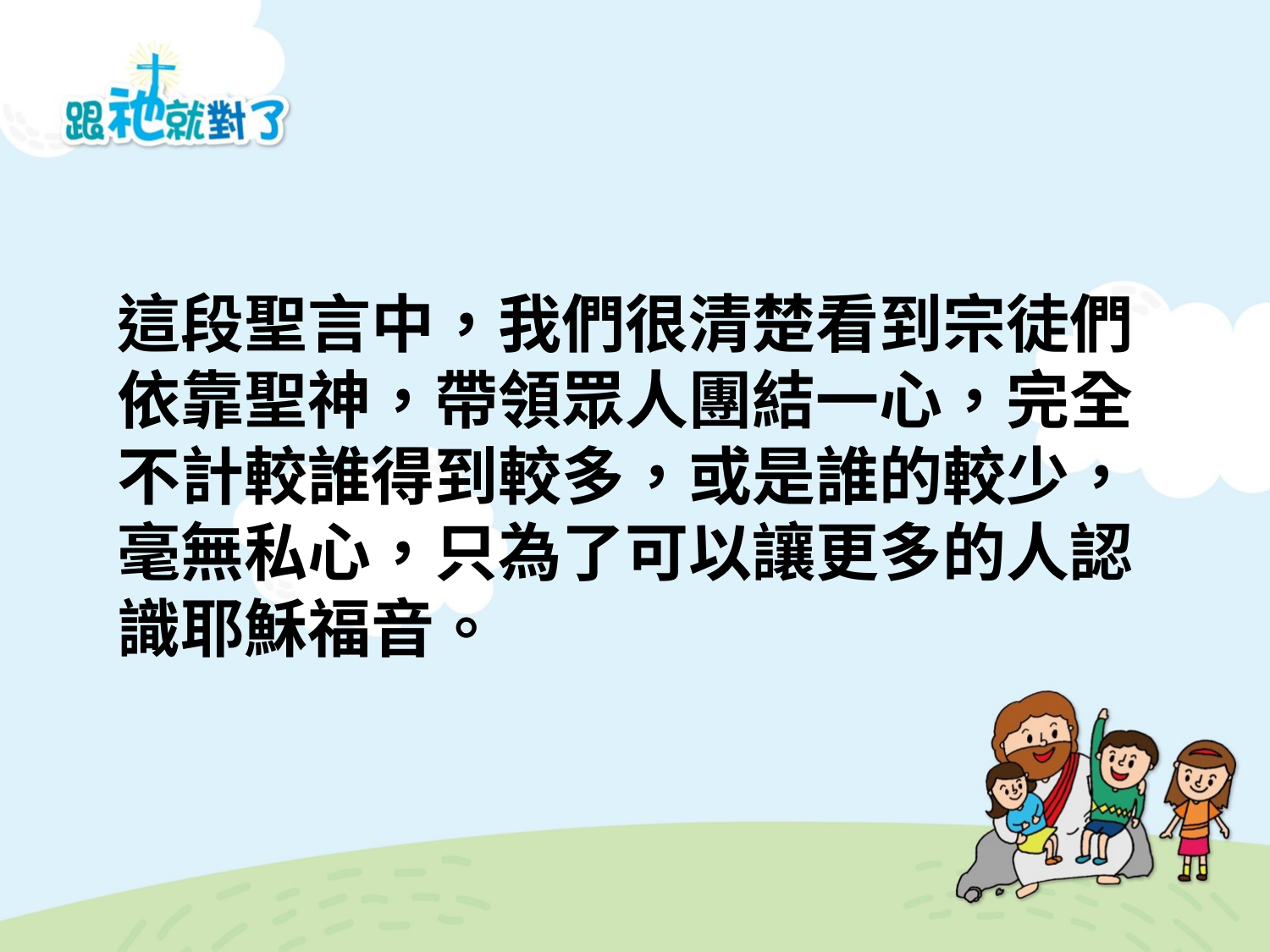

這段聖言中，我們很清楚看到宗徒們依靠聖神，帶領眾人團結一心，完全不計較誰得到較多，或是誰的較少，毫無私心，只為了可以讓更多的人認識耶穌福音。